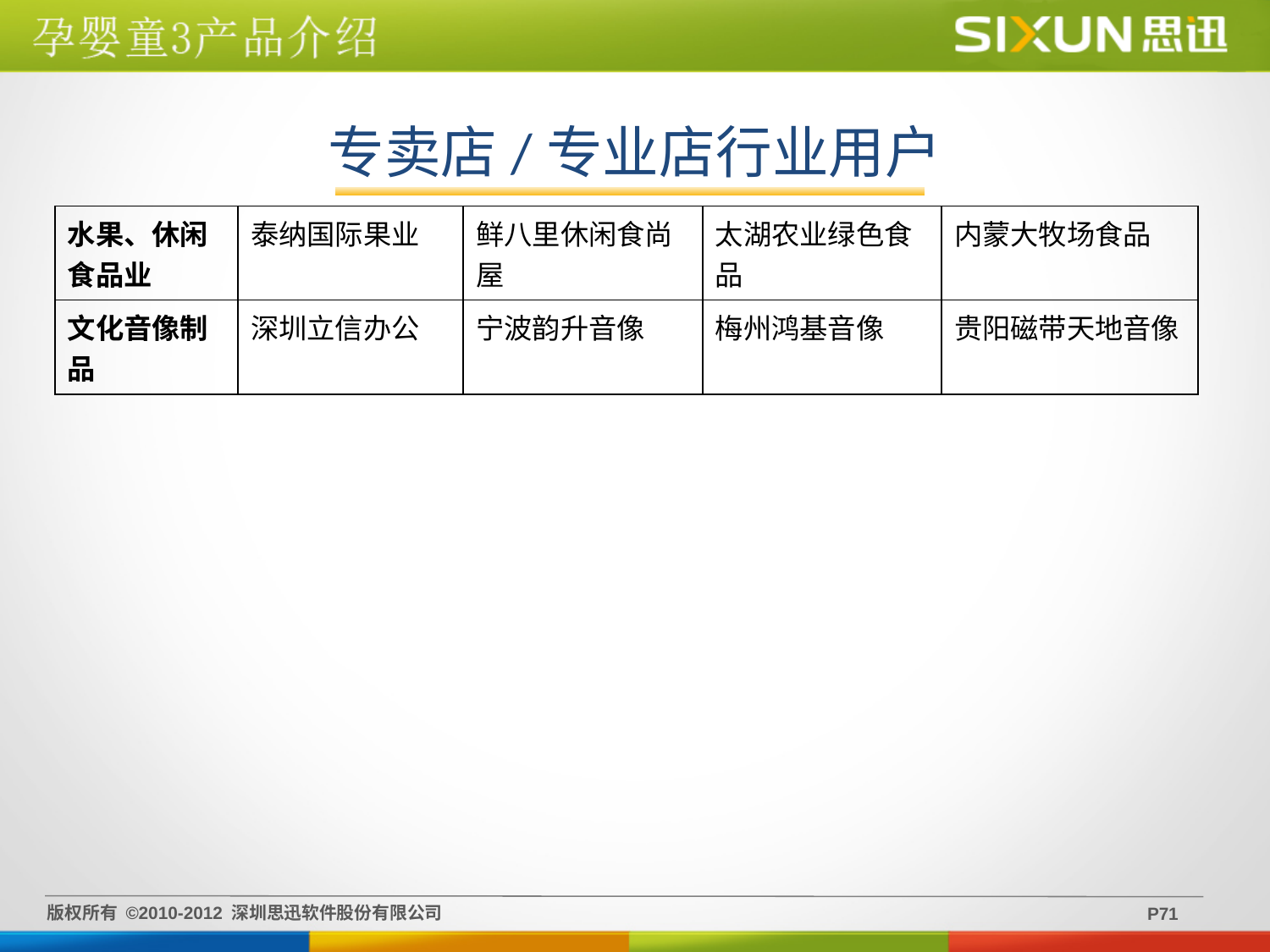

专卖店/专业店行业用户

| 水果、休闲食品业 | 泰纳国际果业 | 鲜八里休闲食尚屋 | 太湖农业绿色食品 | 内蒙大牧场食品 |
| --- | --- | --- | --- | --- |
| 文化音像制品 | 深圳立信办公 | 宁波韵升音像 | 梅州鸿基音像 | 贵阳磁带天地音像 |